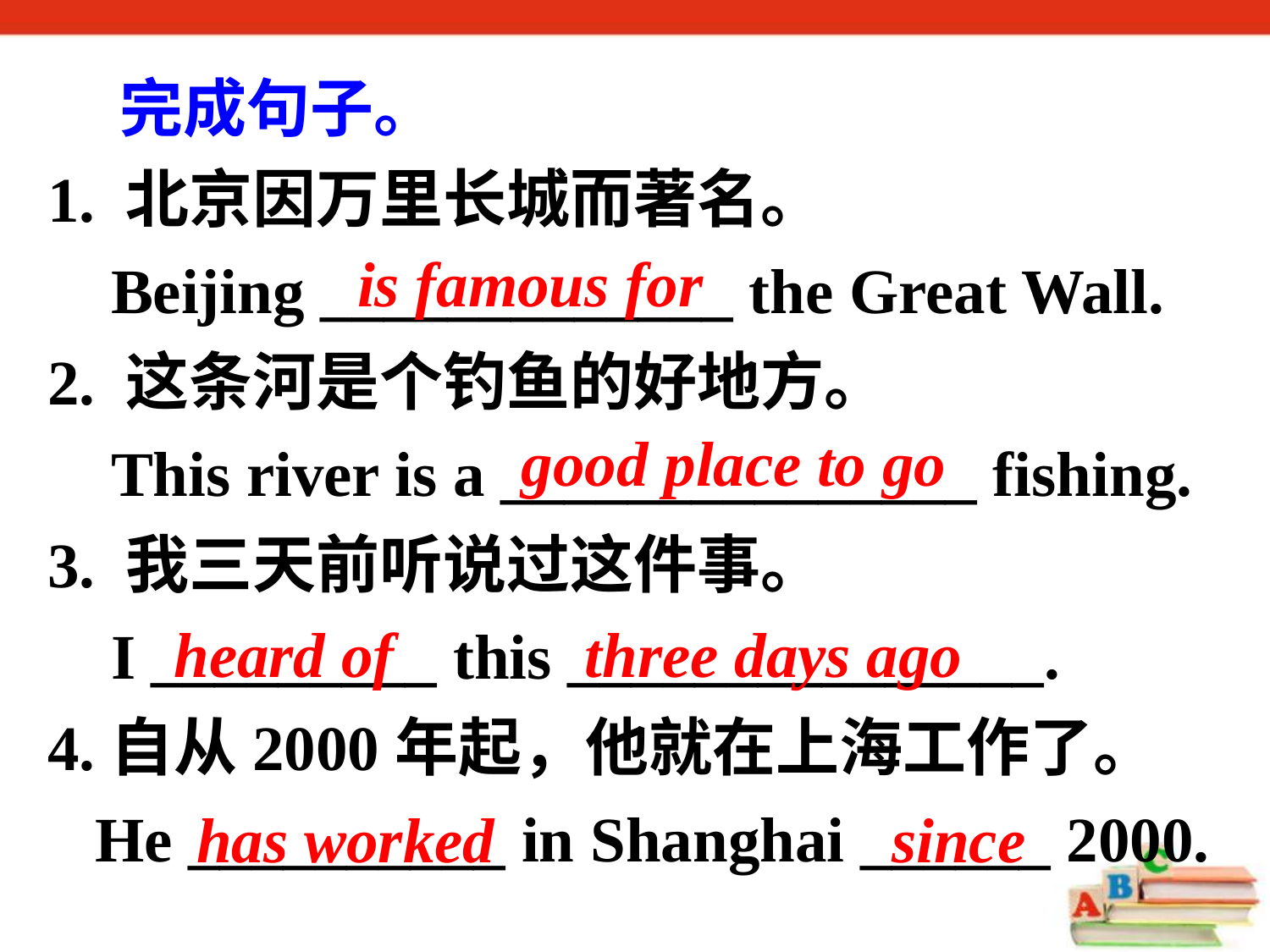

完成句子。
1. 北京因万里长城而著名。
    Beijing _____________ the Great Wall.
2. 这条河是个钓鱼的好地方。
    This river is a _______________ fishing.
3. 我三天前听说过这件事。
    I _________ this _______________.
4.自从2000年起，他就在上海工作了。
   He __________ in Shanghai ______ 2000.
is famous for
good place to go
heard of            three days ago
has worked                         since